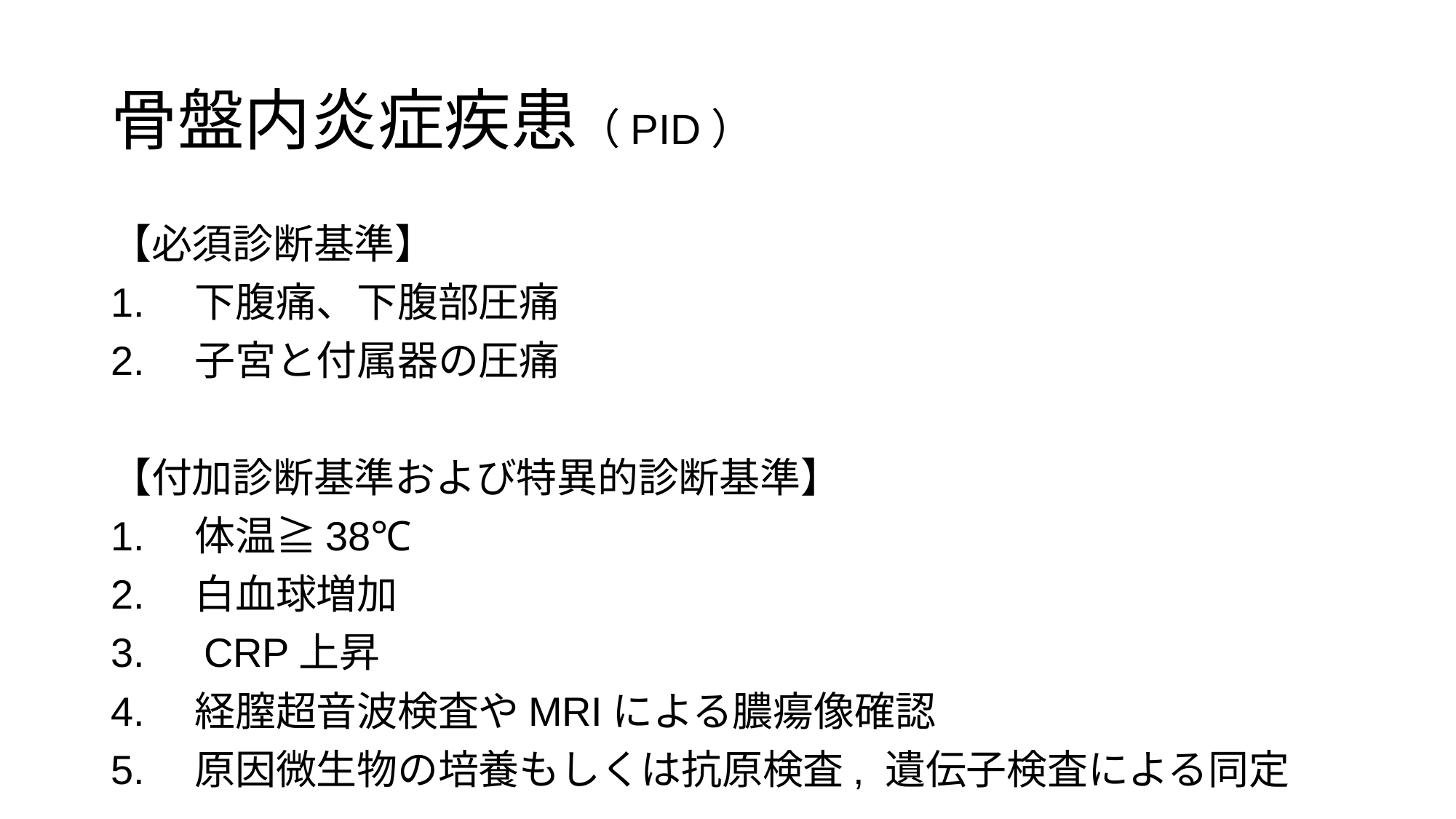

# 骨盤内炎症疾患（PID）
【必須診断基準】
1.　下腹痛、下腹部圧痛
2.　子宮と付属器の圧痛

【付加診断基準および特異的診断基準】
1.　体温≧38℃
2.　白血球増加
3.　CRP上昇
4.　経膣超音波検査やMRIによる膿瘍像確認
5.　原因微生物の培養もしくは抗原検査, 遺伝子検査による同定